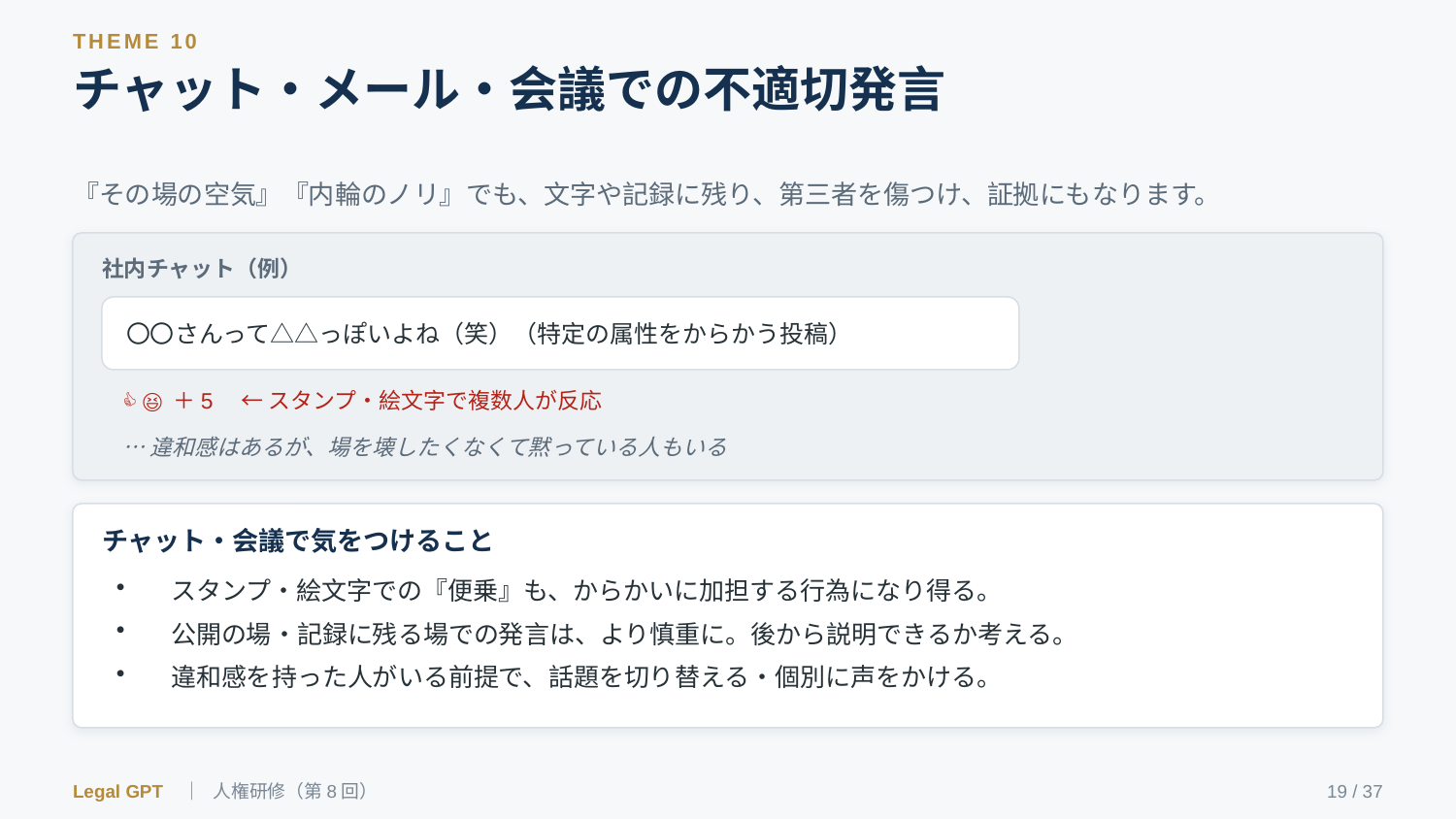

THEME 10
チャット・メール・会議での不適切発言
『その場の空気』『内輪のノリ』でも、文字や記録に残り、第三者を傷つけ、証拠にもなります。

社内チャット（例）

〇〇さんって△△っぽいよね（笑）（特定の属性をからかう投稿）
👍 😆 ＋5　← スタンプ・絵文字で複数人が反応
…違和感はあるが、場を壊したくなくて黙っている人もいる

チャット・会議で気をつけること
スタンプ・絵文字での『便乗』も、からかいに加担する行為になり得る。
公開の場・記録に残る場での発言は、より慎重に。後から説明できるか考える。
違和感を持った人がいる前提で、話題を切り替える・個別に声をかける。
Legal GPT   ｜   人権研修（第8回）
19 / 37